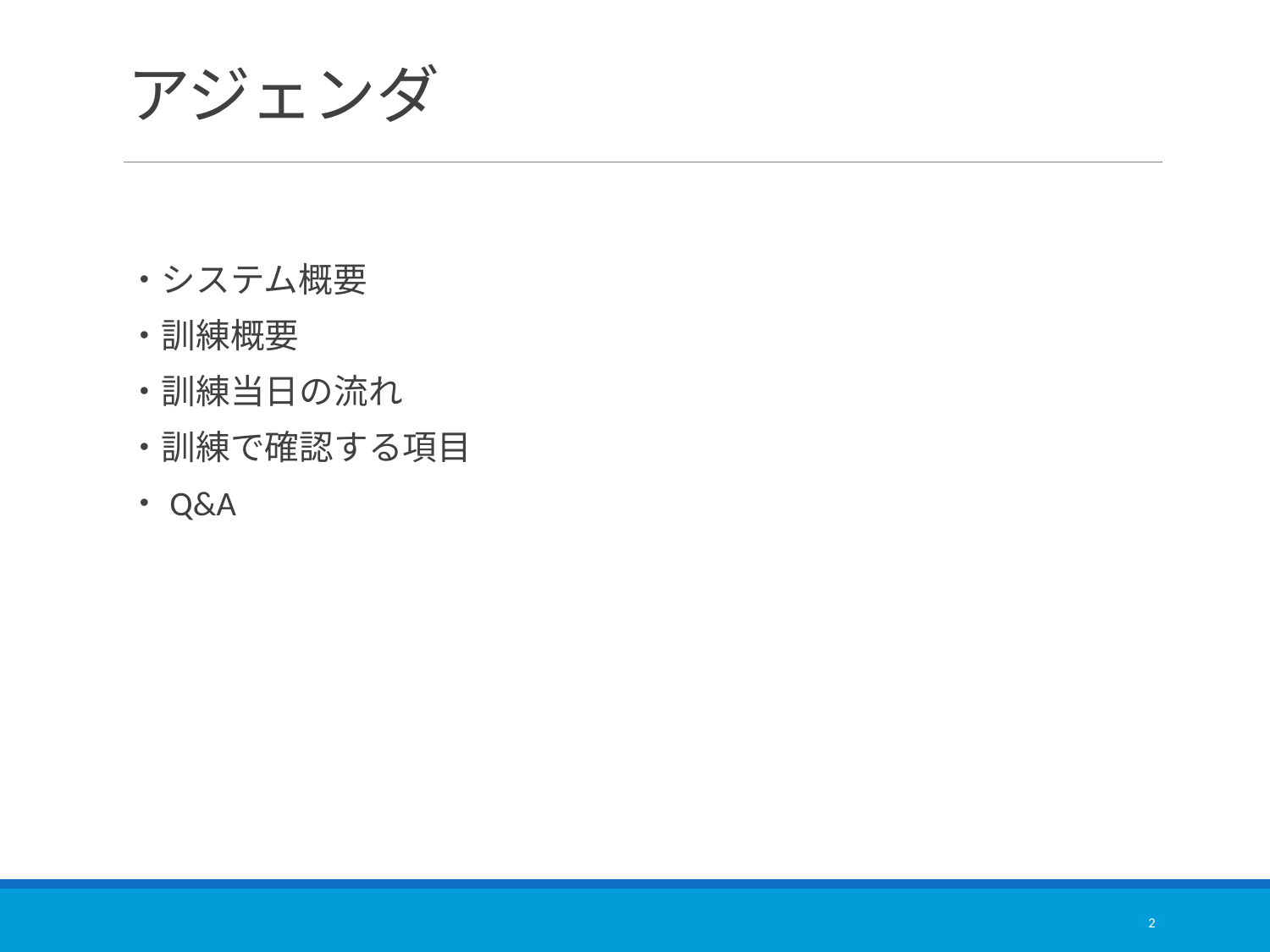

# アジェンダ
・システム概要
・訓練概要
・訓練当日の流れ
・訓練で確認する項目
・Q&A
2